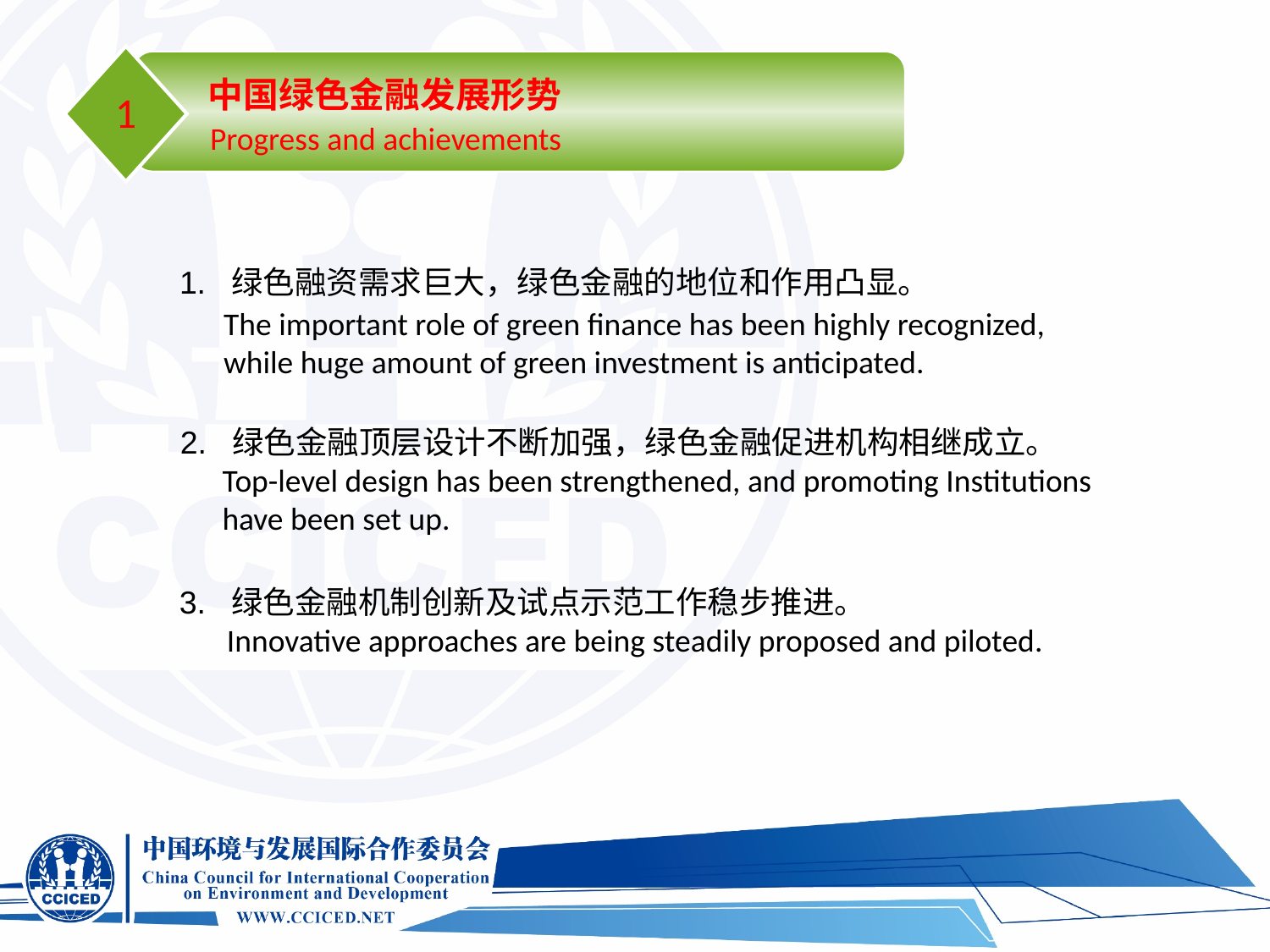

中国绿色金融发展形势
1
Progress and achievements
1.  绿色融资需求巨大，绿色金融的地位和作用凸显。
The important role of green finance has been highly recognized, while huge amount of green investment is anticipated.
2.  绿色金融顶层设计不断加强，绿色金融促进机构相继成立。
Top-level design has been strengthened, and promoting Institutions have been set up.
3.  绿色金融机制创新及试点示范工作稳步推进。
Innovative approaches are being steadily proposed and piloted.